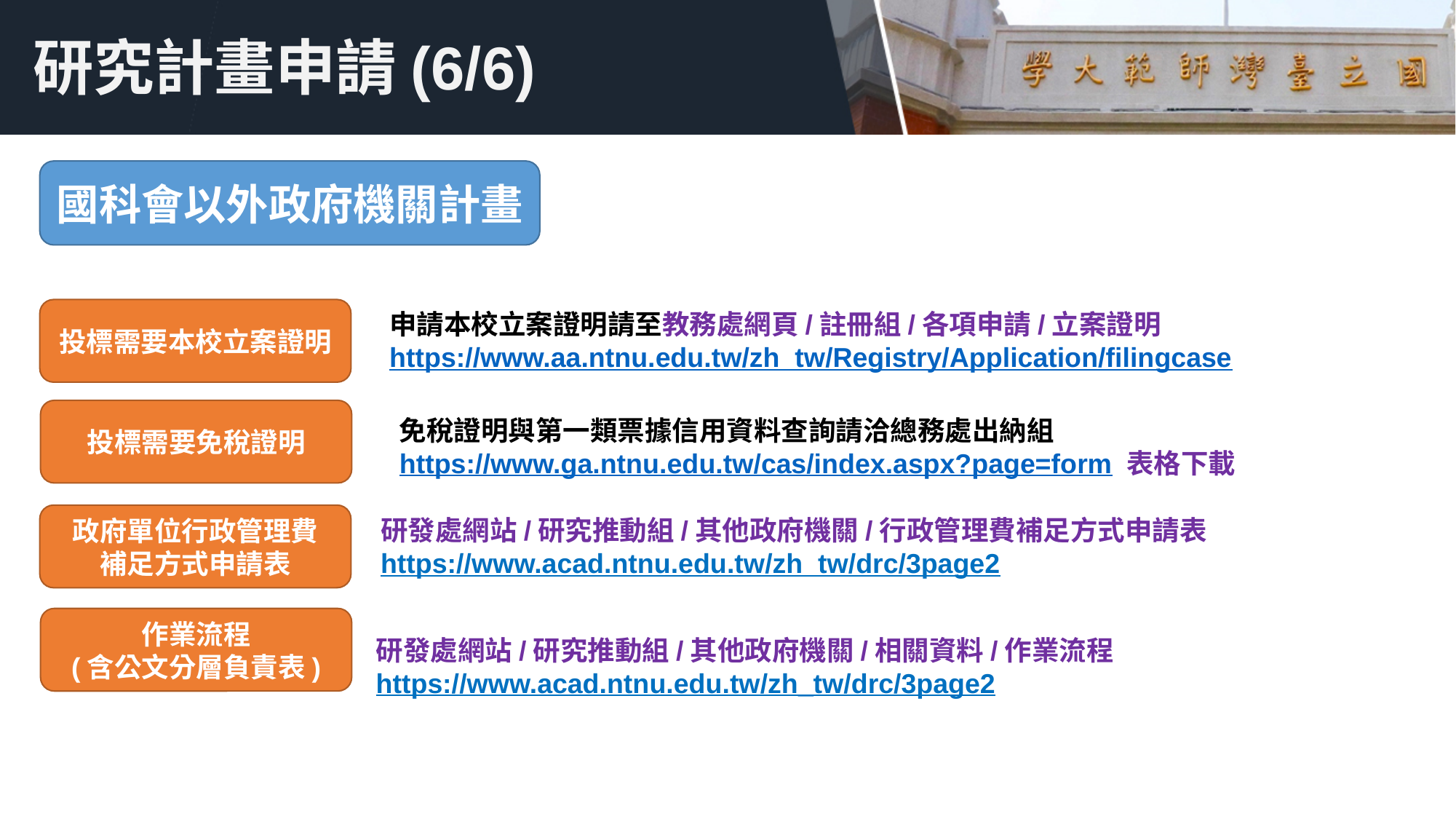

# 研究計畫申請(6/6)
國科會以外政府機關計畫
投標需要本校立案證明
申請本校立案證明請至教務處網頁/註冊組/各項申請/立案證明 https://www.aa.ntnu.edu.tw/zh_tw/Registry/Application/filingcase
投標需要免稅證明
免稅證明與第一類票據信用資料查詢請洽總務處出納組
https://www.ga.ntnu.edu.tw/cas/index.aspx?page=form 表格下載
政府單位行政管理費
補足方式申請表
研發處網站/研究推動組/其他政府機關/行政管理費補足方式申請表
https://www.acad.ntnu.edu.tw/zh_tw/drc/3page2
作業流程
(含公文分層負責表)
研發處網站/研究推動組/其他政府機關/相關資料/作業流程
https://www.acad.ntnu.edu.tw/zh_tw/drc/3page2